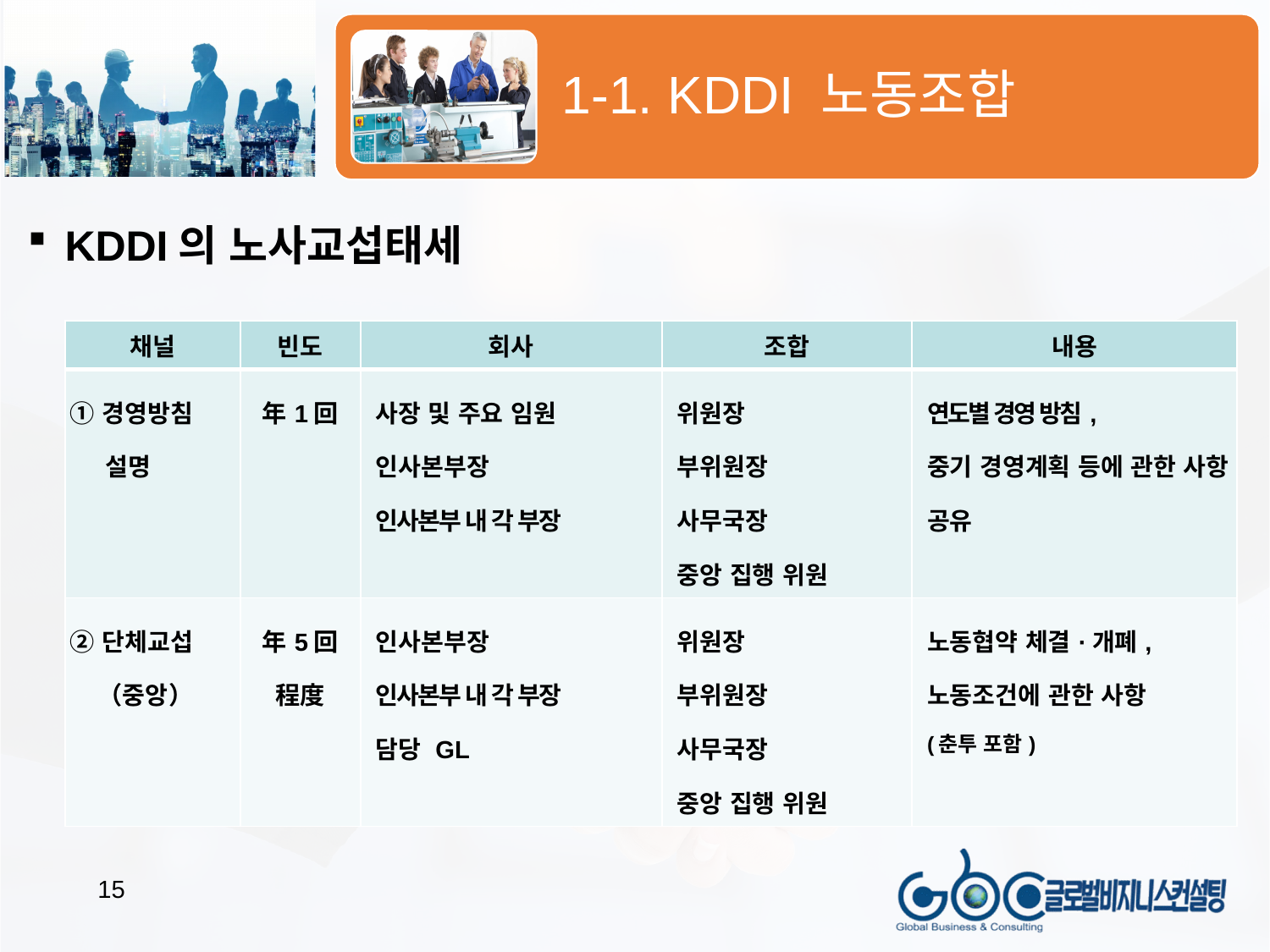

1-1. KDDI 노동조합
KDDI의 노사교섭태세

| 채널 | 빈도 | 회사 | 조합 | 내용 |
| --- | --- | --- | --- | --- |
| ①경영방침 설명 | 年1回 | 사장 및 주요 임원 인사본부장 인사본부 내 각 부장 | 위원장 부위원장 사무국장 중앙 집행 위원 | 연도별 경영 방침, 중기 경영계획 등에 관한 사항 공유 |
| ②단체교섭 （중앙） | 年5回 程度 | 인사본부장 인사본부 내 각 부장 담당 GL | 위원장 부위원장 사무국장 중앙 집행 위원 | 노동협약 체결·개폐, 노동조건에 관한 사항 (춘투 포함) |
15